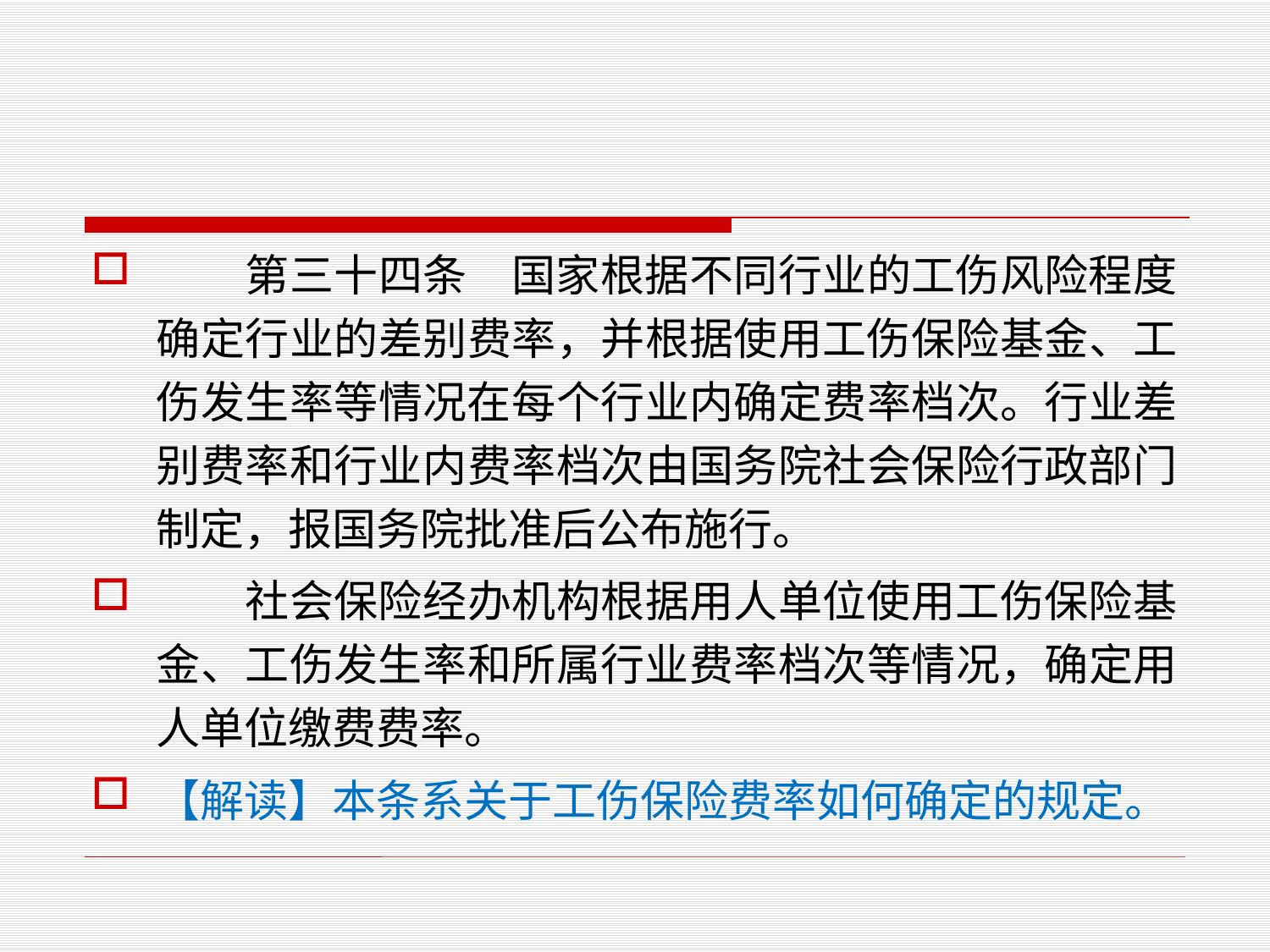

第三十四条　国家根据不同行业的工伤风险程度确定行业的差别费率，并根据使用工伤保险基金、工伤发生率等情况在每个行业内确定费率档次。行业差别费率和行业内费率档次由国务院社会保险行政部门制定，报国务院批准后公布施行。
　　社会保险经办机构根据用人单位使用工伤保险基金、工伤发生率和所属行业费率档次等情况，确定用人单位缴费费率。
【解读】本条系关于工伤保险费率如何确定的规定。